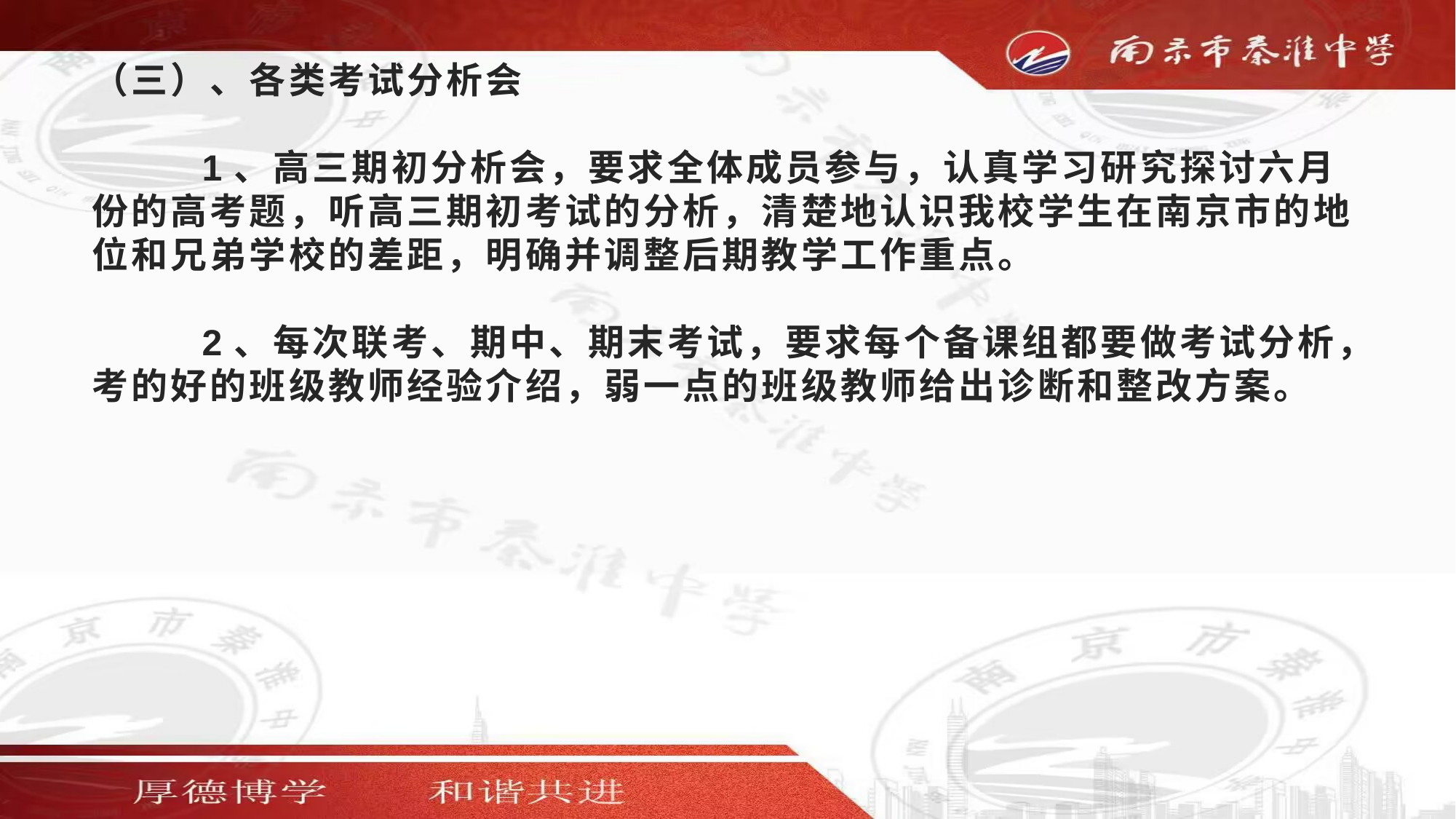

# （三）、各类考试分析会 1、高三期初分析会，要求全体成员参与，认真学习研究探讨六月份的高考题，听高三期初考试的分析，清楚地认识我校学生在南京市的地位和兄弟学校的差距，明确并调整后期教学工作重点。 2、每次联考、期中、期末考试，要求每个备课组都要做考试分析，考的好的班级教师经验介绍，弱一点的班级教师给出诊断和整改方案。